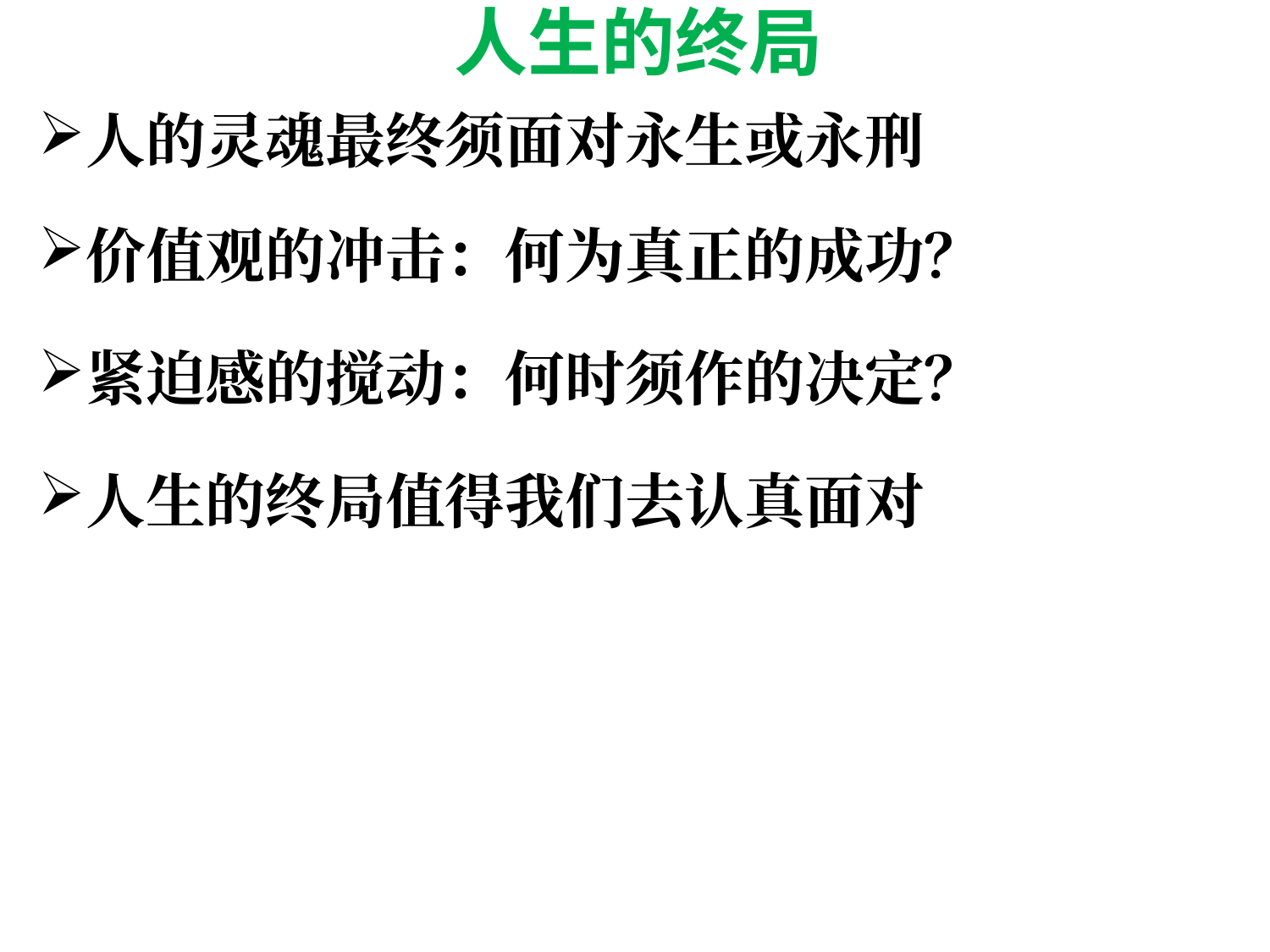

# 人生的终局
人的灵魂最终须面对永生或永刑

价值观的冲击：何为真正的成功？

紧迫感的搅动：何时须作的决定？

人生的终局值得我们去认真面对